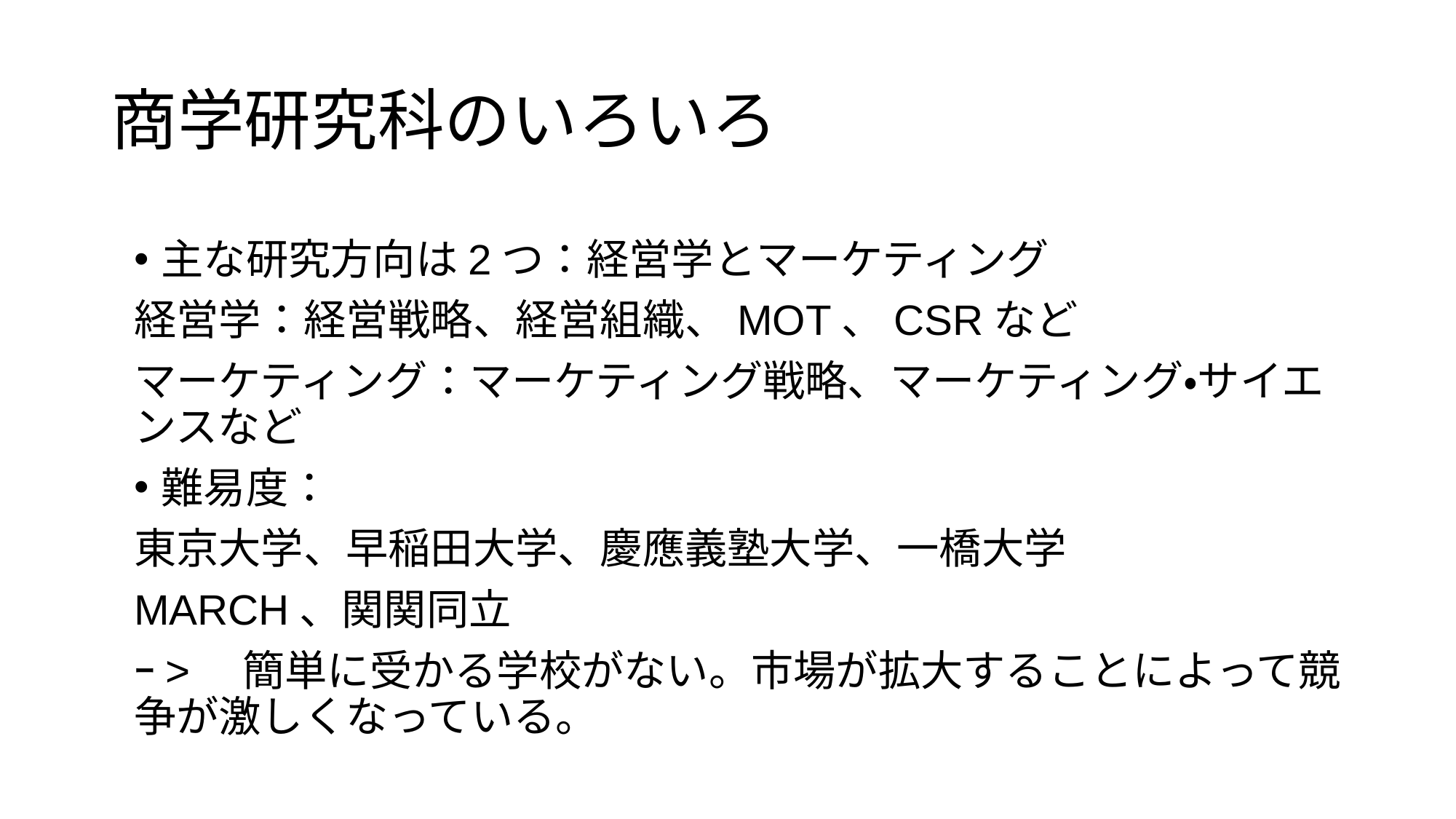

# 商学研究科のいろいろ
主な研究方向は2つ：経営学とマーケティング
経営学：経営戦略、経営組織、MOT、CSRなど
マーケティング：マーケティング戦略、マーケティング・サイエンスなど
難易度：
東京大学、早稲田大学、慶應義塾大学、一橋大学
MARCH、関関同立
ｰ>　簡単に受かる学校がない。市場が拡大することによって競争が激しくなっている。